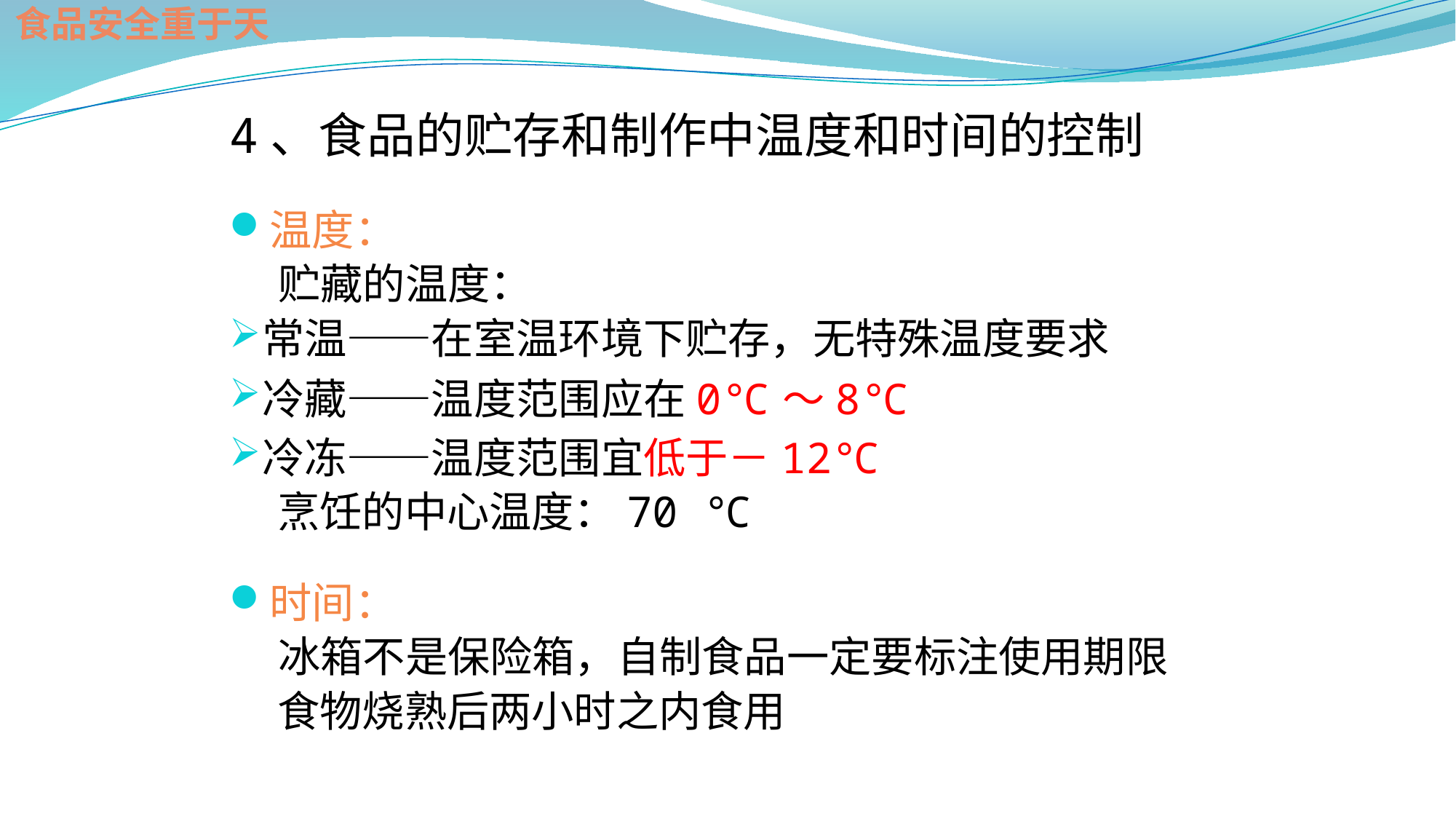

食品安全重于天
4、食品的贮存和制作中温度和时间的控制
温度：
    贮藏的温度：
常温——在室温环境下贮存，无特殊温度要求
冷藏——温度范围应在0℃～8℃
冷冻——温度范围宜低于－12℃
    烹饪的中心温度：70 ℃
时间：
    冰箱不是保险箱，自制食品一定要标注使用期限
    食物烧熟后两小时之内食用